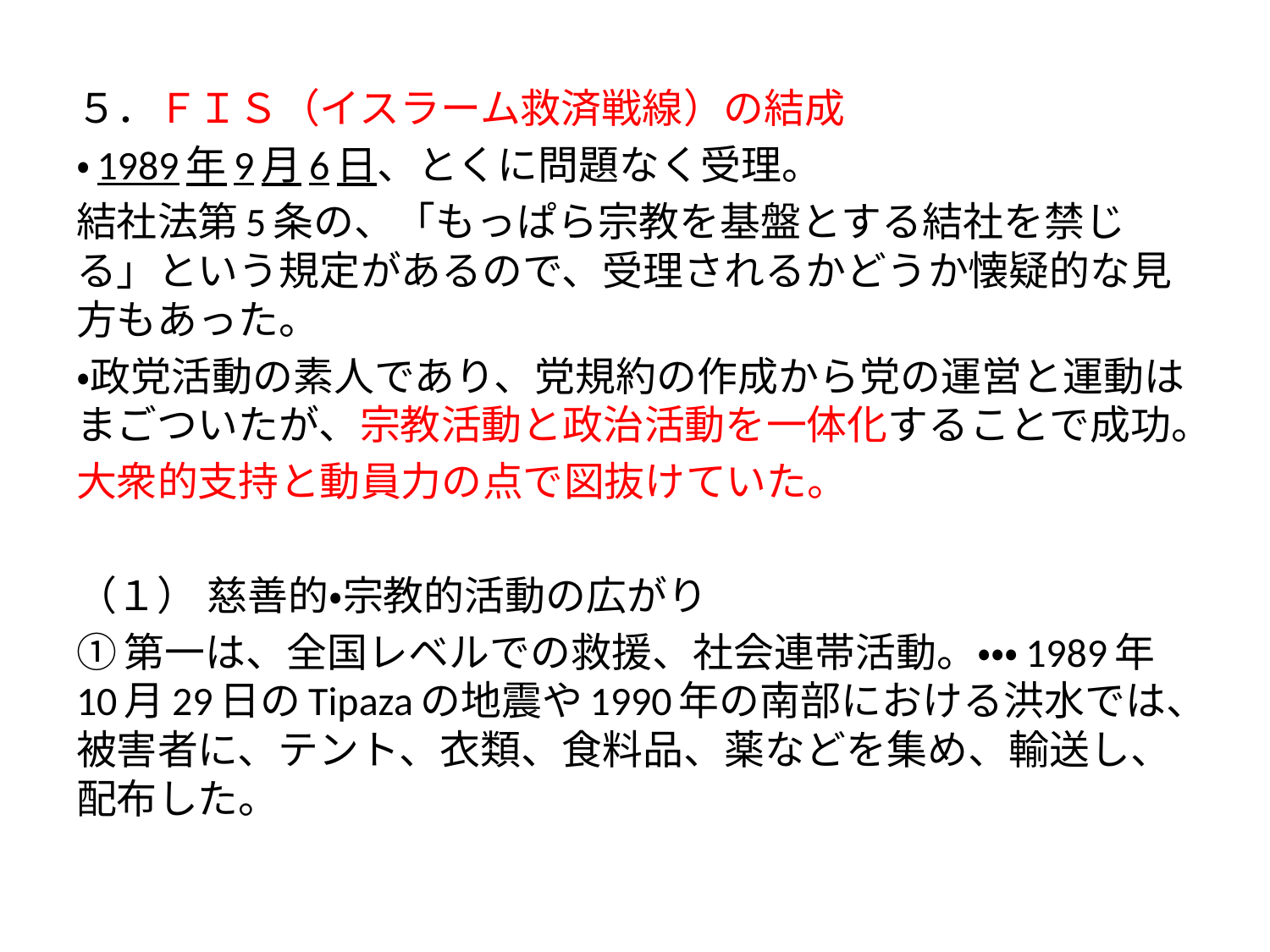

５．ＦＩＳ（イスラーム救済戦線）の結成
・1989年9月6日、とくに問題なく受理。
結社法第5条の、「もっぱら宗教を基盤とする結社を禁じる」という規定があるので、受理されるかどうか懐疑的な見方もあった。
・政党活動の素人であり、党規約の作成から党の運営と運動はまごついたが、宗教活動と政治活動を一体化することで成功。
大衆的支持と動員力の点で図抜けていた。

（１） 慈善的・宗教的活動の広がり
①第一は、全国レベルでの救援、社会連帯活動。・・・1989年10月29日のTipazaの地震や1990年の南部における洪水では、被害者に、テント、衣類、食料品、薬などを集め、輸送し、配布した。